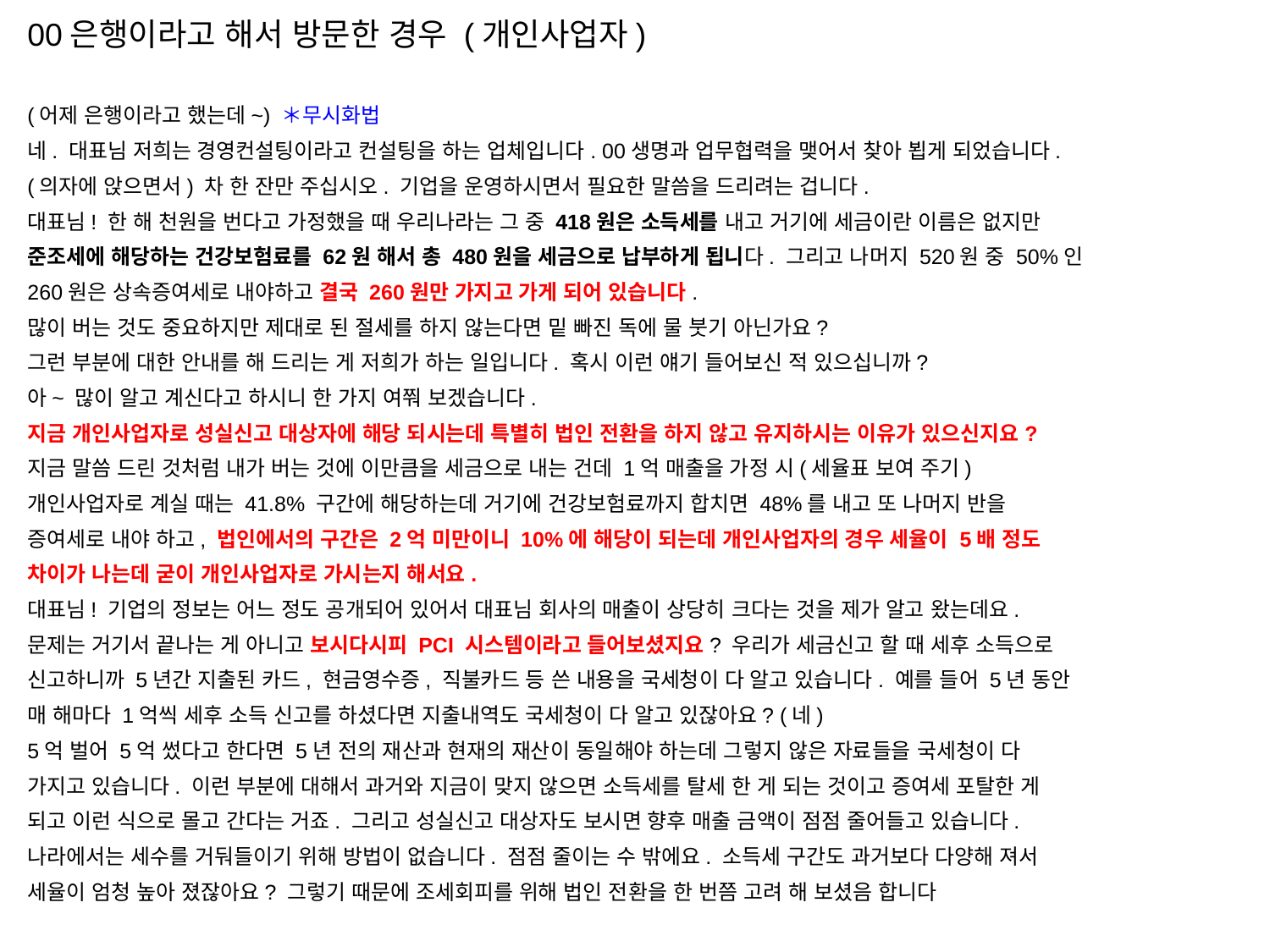

00은행이라고 해서 방문한 경우 (개인사업자)
(어제 은행이라고 했는데~) ＊무시화법
네. 대표님 저희는 경영컨설팅이라고 컨설팅을 하는 업체입니다. 00생명과 업무협력을 맺어서 찾아 뵙게 되었습니다.
(의자에 앉으면서) 차 한 잔만 주십시오. 기업을 운영하시면서 필요한 말씀을 드리려는 겁니다.
대표님! 한 해 천원을 번다고 가정했을 때 우리나라는 그 중 418원은 소득세를 내고 거기에 세금이란 이름은 없지만
준조세에 해당하는 건강보험료를 62원 해서 총 480원을 세금으로 납부하게 됩니다. 그리고 나머지 520원 중 50%인
260원은 상속증여세로 내야하고 결국 260원만 가지고 가게 되어 있습니다.
많이 버는 것도 중요하지만 제대로 된 절세를 하지 않는다면 밑 빠진 독에 물 붓기 아닌가요?
그런 부분에 대한 안내를 해 드리는 게 저희가 하는 일입니다. 혹시 이런 얘기 들어보신 적 있으십니까?
아~ 많이 알고 계신다고 하시니 한 가지 여쭤 보겠습니다.
지금 개인사업자로 성실신고 대상자에 해당 되시는데 특별히 법인 전환을 하지 않고 유지하시는 이유가 있으신지요?
지금 말씀 드린 것처럼 내가 버는 것에 이만큼을 세금으로 내는 건데 1억 매출을 가정 시(세율표 보여 주기)
개인사업자로 계실 때는 41.8% 구간에 해당하는데 거기에 건강보험료까지 합치면 48%를 내고 또 나머지 반을
증여세로 내야 하고, 법인에서의 구간은 2억 미만이니 10%에 해당이 되는데 개인사업자의 경우 세율이 5배 정도
차이가 나는데 굳이 개인사업자로 가시는지 해서요.
대표님! 기업의 정보는 어느 정도 공개되어 있어서 대표님 회사의 매출이 상당히 크다는 것을 제가 알고 왔는데요.
문제는 거기서 끝나는 게 아니고 보시다시피 PCI 시스템이라고 들어보셨지요? 우리가 세금신고 할 때 세후 소득으로
신고하니까 5년간 지출된 카드, 현금영수증, 직불카드 등 쓴 내용을 국세청이 다 알고 있습니다. 예를 들어 5년 동안
매 해마다 1억씩 세후 소득 신고를 하셨다면 지출내역도 국세청이 다 알고 있잖아요? (네)
5억 벌어 5억 썼다고 한다면 5년 전의 재산과 현재의 재산이 동일해야 하는데 그렇지 않은 자료들을 국세청이 다
가지고 있습니다. 이런 부분에 대해서 과거와 지금이 맞지 않으면 소득세를 탈세 한 게 되는 것이고 증여세 포탈한 게
되고 이런 식으로 몰고 간다는 거죠. 그리고 성실신고 대상자도 보시면 향후 매출 금액이 점점 줄어들고 있습니다.
나라에서는 세수를 거둬들이기 위해 방법이 없습니다. 점점 줄이는 수 밖에요. 소득세 구간도 과거보다 다양해 져서
세율이 엄청 높아 졌잖아요? 그렇기 때문에 조세회피를 위해 법인 전환을 한 번쯤 고려 해 보셨음 합니다